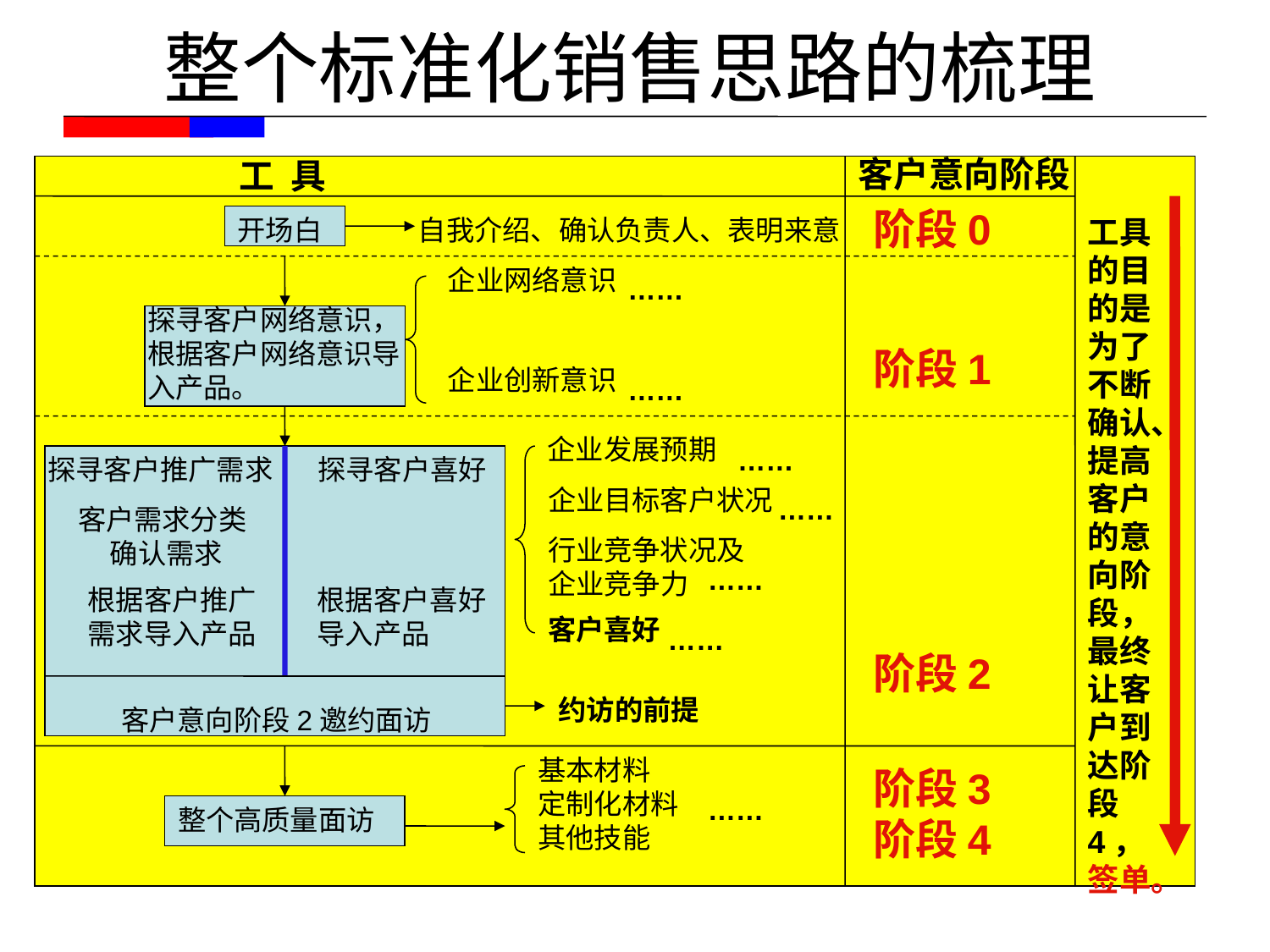

整个标准化销售思路的梳理
客户意向阶段
阶段0
阶段1

阶段2
阶段3
阶段4
工  具

开场白
自我介绍、确认负责人、表明来意
工具的目的是为了不断确认、提高客户的意向阶段，最终让客户到达阶段4，签单。

企业网络意识
……

探寻客户网络意识，根据客户网络意识导入产品。

企业创新意识
……

企业发展预期
……
探寻客户推广需求

探寻客户喜好

企业目标客户状况
……
客户需求分类
    确认需求
行业竞争状况及
企业竞争力
……
根据客户推广
需求导入产品
根据客户喜好导入产品
客户喜好
……

约访的前提
客户意向阶段2邀约面访

基本材料
定制化材料
其他技能

……

整个高质量面访